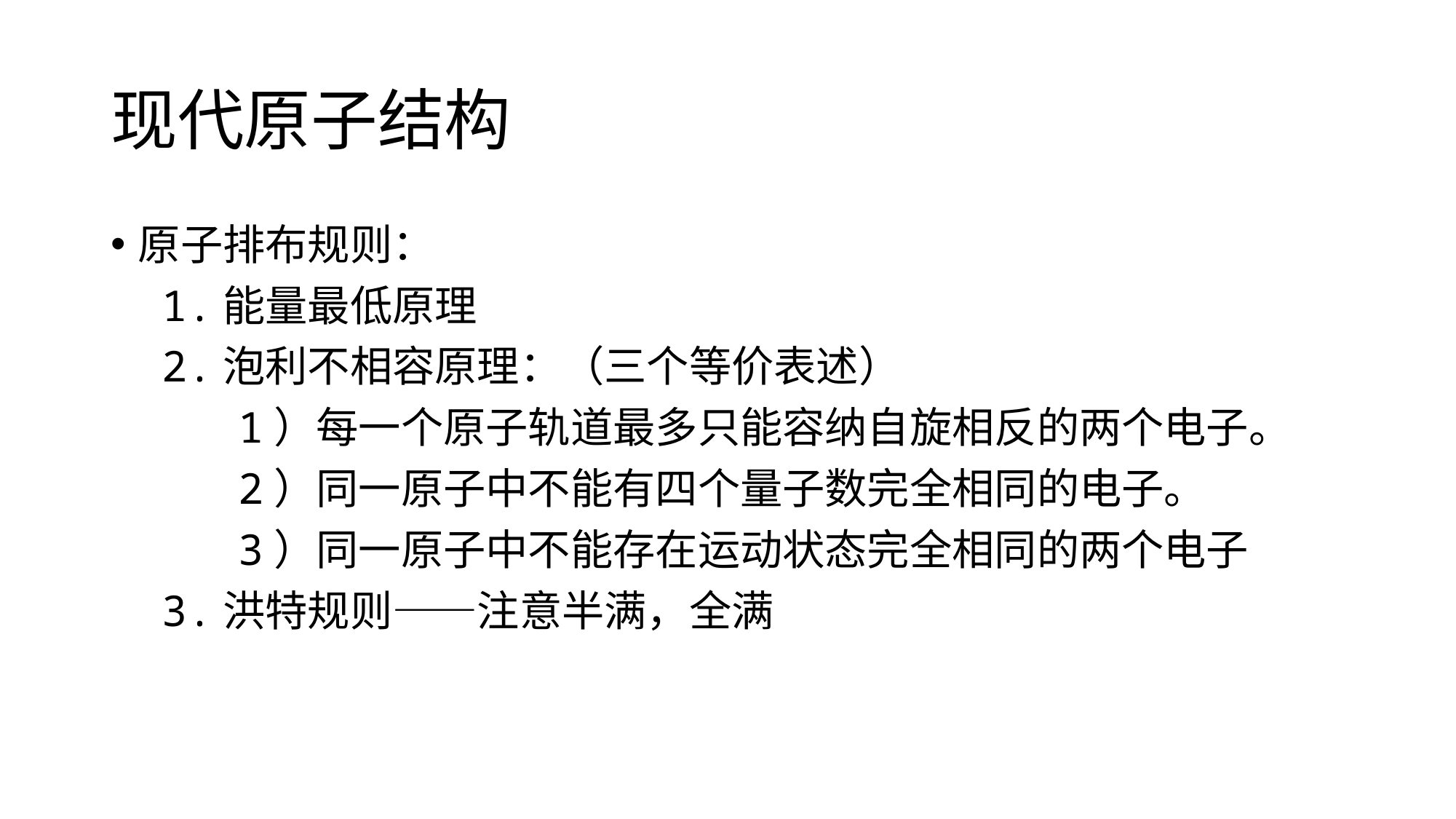

# 现代原子结构
原子排布规则：
  1.能量最低原理
  2.泡利不相容原理：（三个等价表述）
     1）每一个原子轨道最多只能容纳自旋相反的两个电子。
     2）同一原子中不能有四个量子数完全相同的电子。
     3）同一原子中不能存在运动状态完全相同的两个电子
  3.洪特规则——注意半满，全满